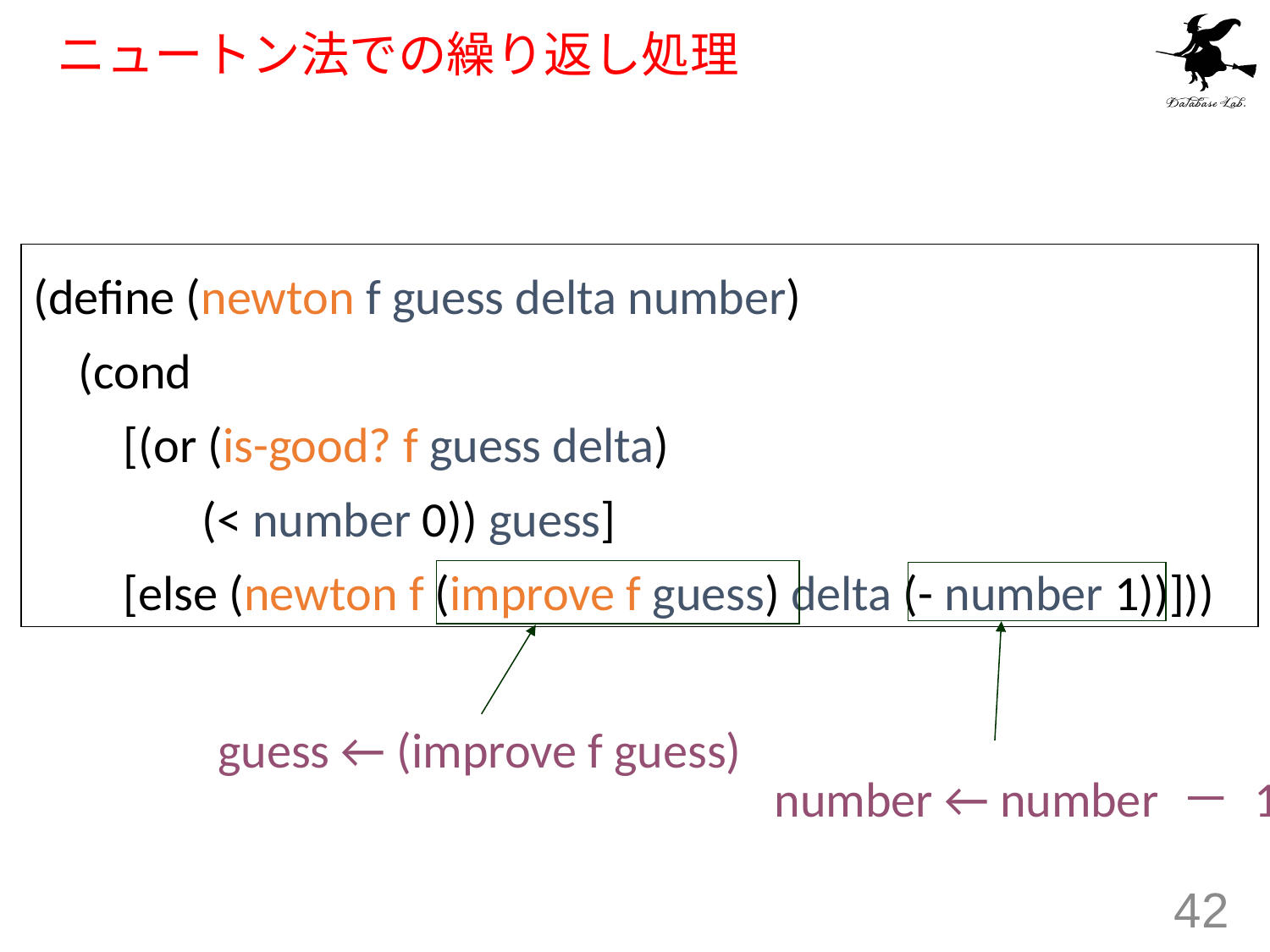

# ニュートン法での繰り返し処理

(define (newton f guess delta number)
    (cond
        [(or (is-good? f guess delta)
               (< number 0)) guess]
        [else (newton f (improve f guess) delta (- number 1))]))

guess ← (improve f guess)
number ← number － 1
42